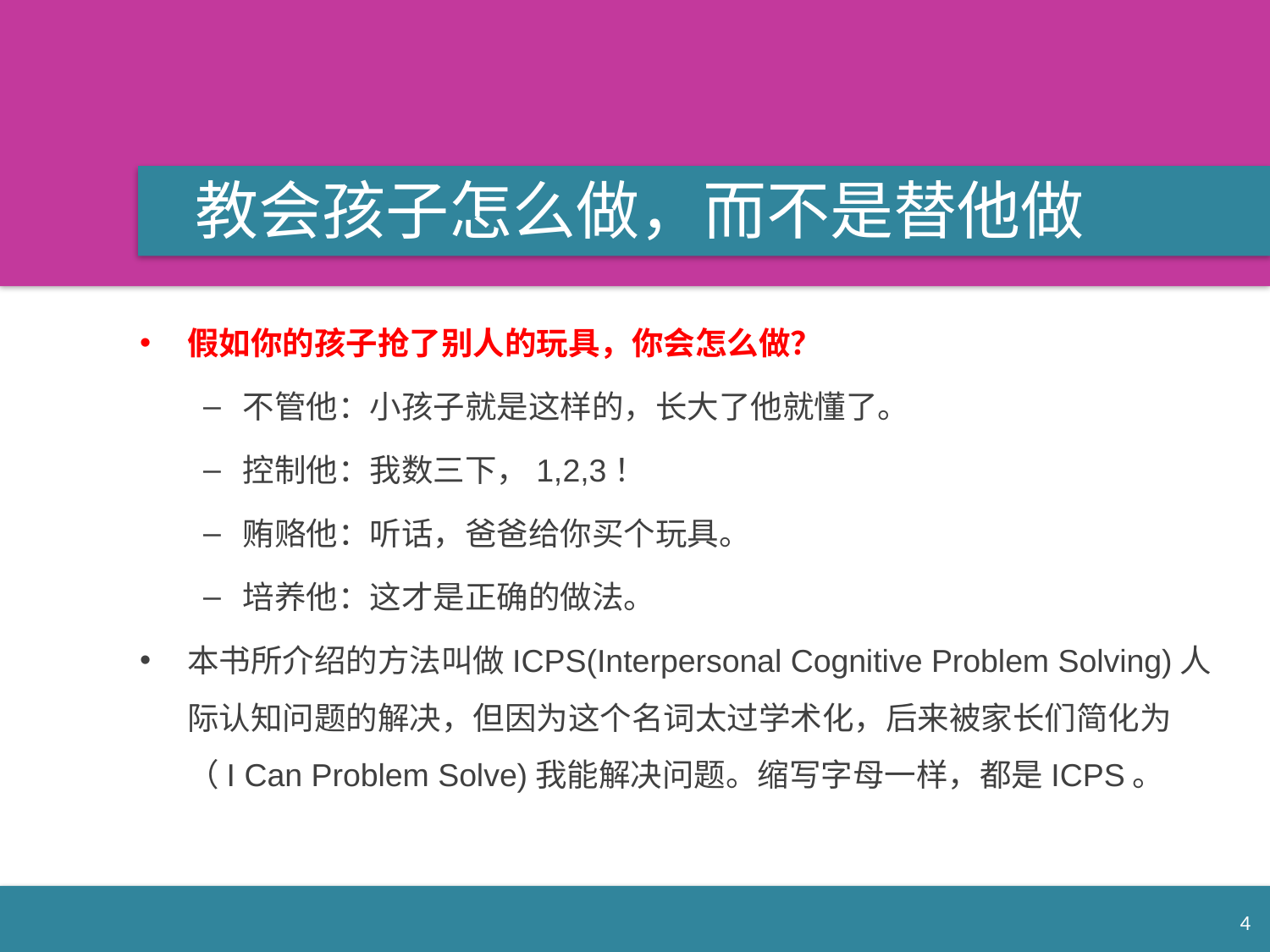

# 教会孩子怎么做，而不是替他做
假如你的孩子抢了别人的玩具，你会怎么做？
不管他：小孩子就是这样的，长大了他就懂了。
控制他：我数三下，1,2,3！
贿赂他：听话，爸爸给你买个玩具。
培养他：这才是正确的做法。
本书所介绍的方法叫做ICPS(Interpersonal Cognitive Problem Solving)人际认知问题的解决，但因为这个名词太过学术化，后来被家长们简化为（I Can Problem Solve)我能解决问题。缩写字母一样，都是ICPS。